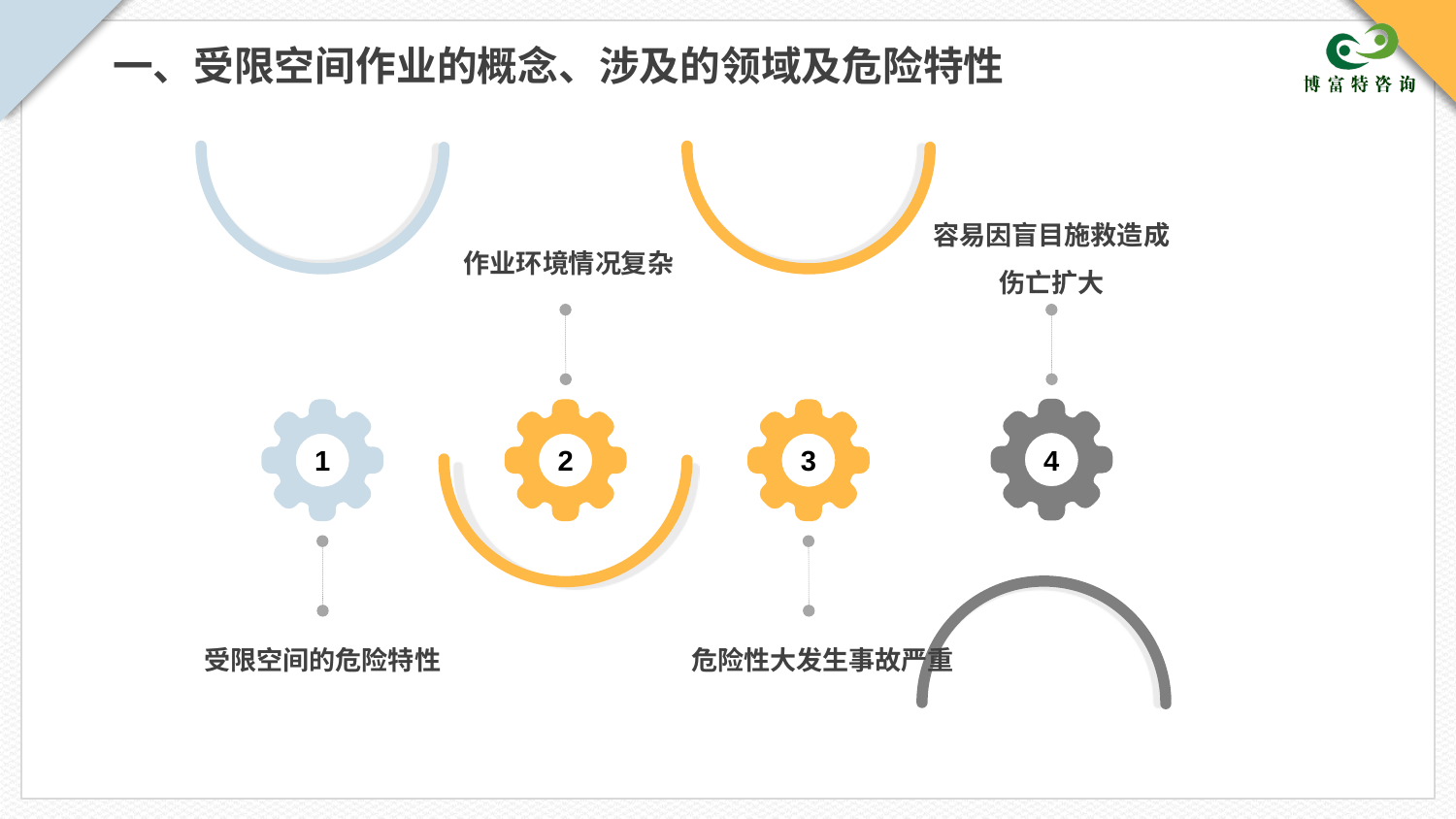

4
1
2
3
一、受限空间作业的概念、涉及的领域及危险特性
容易因盲目施救造成伤亡扩大
作业环境情况复杂
受限空间的危险特性
危险性大发生事故严重